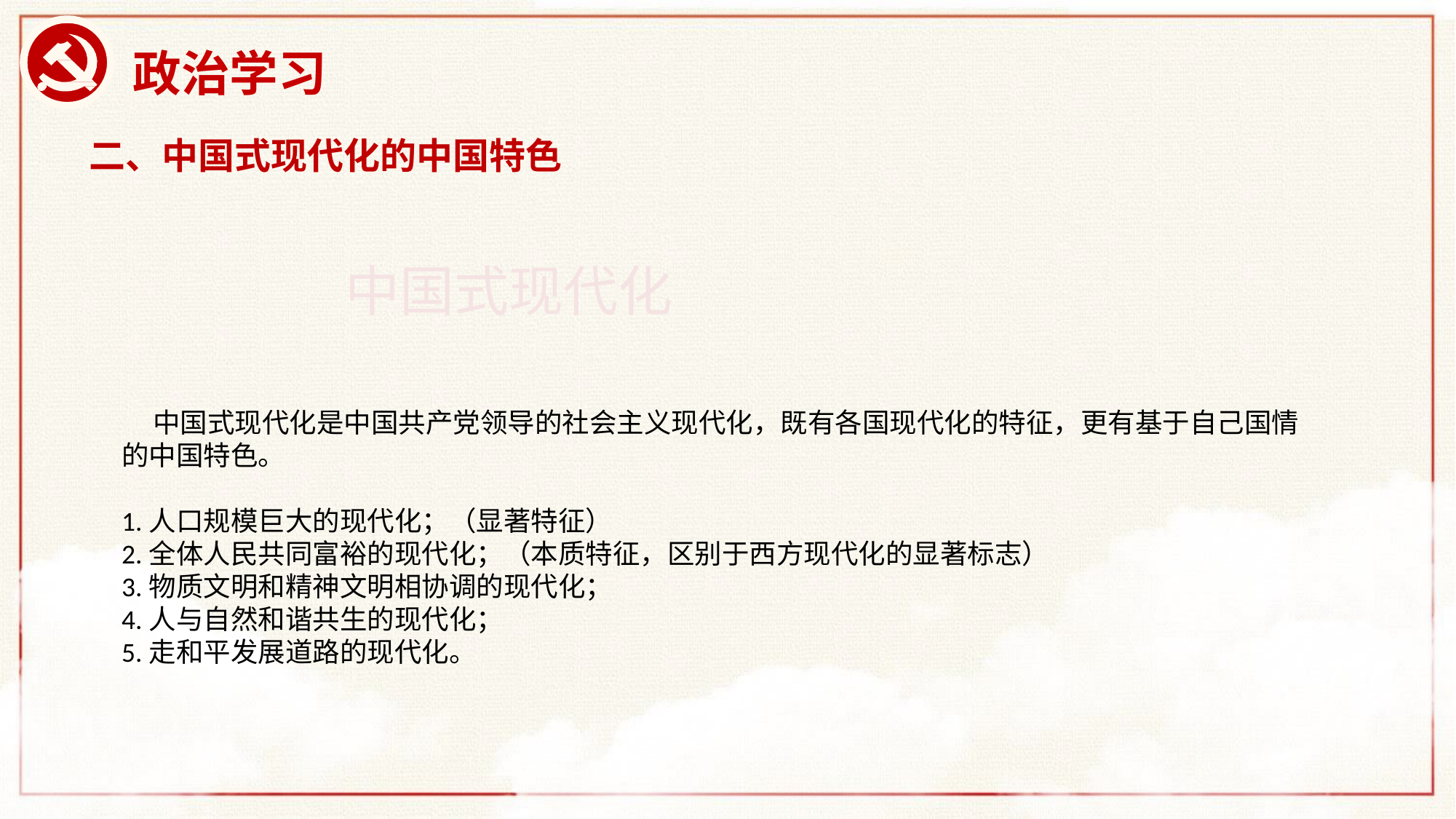

# 政治学习
二、中国式现代化的中国特色

                              中国式现代化

    中国式现代化是中国共产党领导的社会主义现代化，既有各国现代化的特征，更有基于自己国情的中国特色。

1.人口规模巨大的现代化；（显著特征）
2.全体人民共同富裕的现代化；（本质特征，区别于西方现代化的显著标志）
3.物质文明和精神文明相协调的现代化；
4.人与自然和谐共生的现代化；
5.走和平发展道路的现代化。